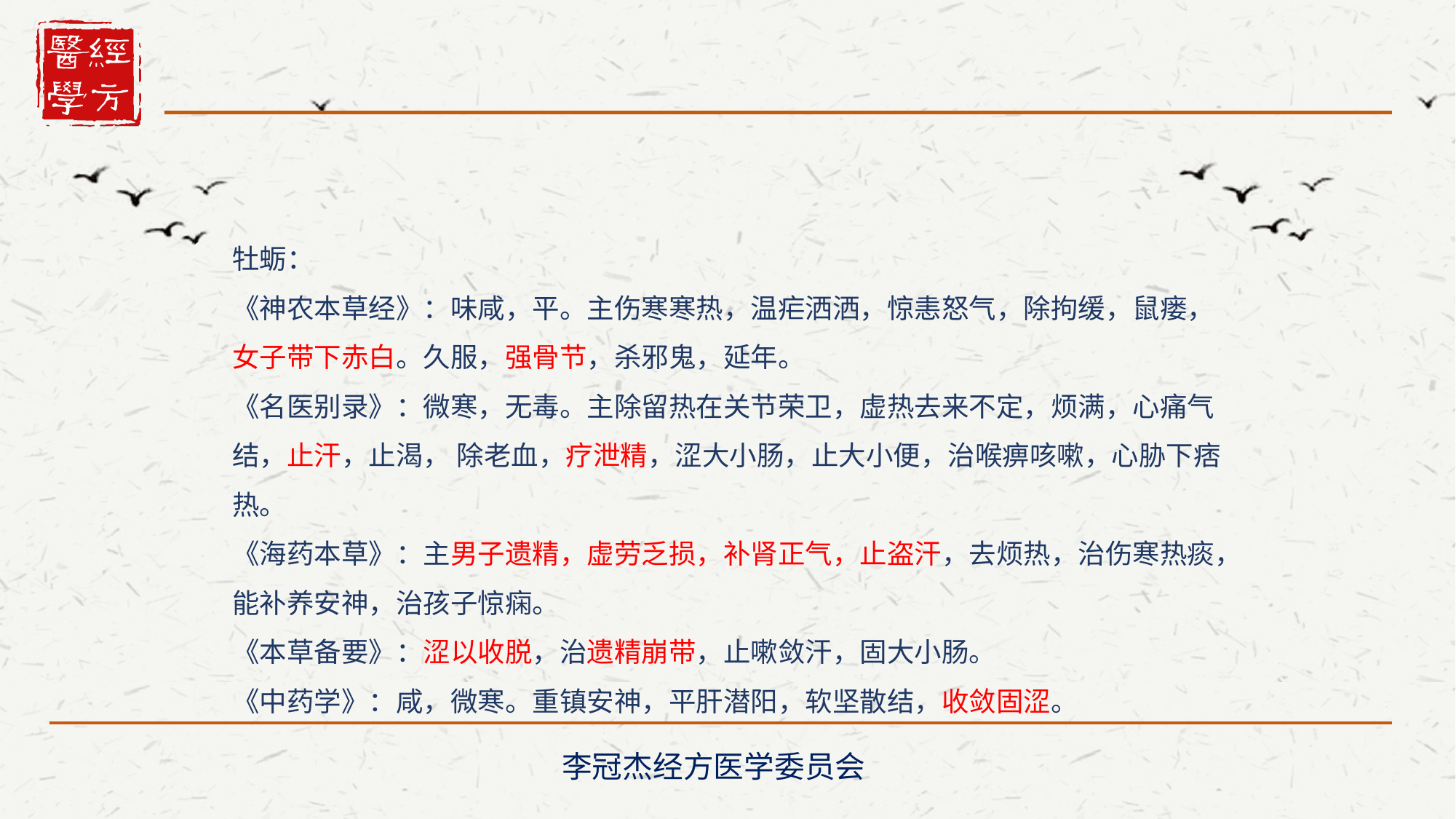

牡蛎：
《神农本草经》：味咸，平。主伤寒寒热，温疟洒洒，惊恚怒气，除拘缓，鼠瘘，女子带下赤白。久服，强骨节，杀邪鬼，延年。
《名医别录》：微寒，无毒。主除留热在关节荣卫，虚热去来不定，烦满，心痛气结，止汗，止渴， 除老血，疗泄精，涩大小肠，止大小便，治喉痹咳嗽，心胁下痞热。
《海药本草》：主男子遗精，虚劳乏损，补肾正气，止盗汗，去烦热，治伤寒热痰，能补养安神，治孩子惊痫。
《本草备要》：涩以收脱，治遗精崩带，止嗽敛汗，固大小肠。
《中药学》：咸，微寒。重镇安神，平肝潜阳，软坚散结，收敛固涩。
44